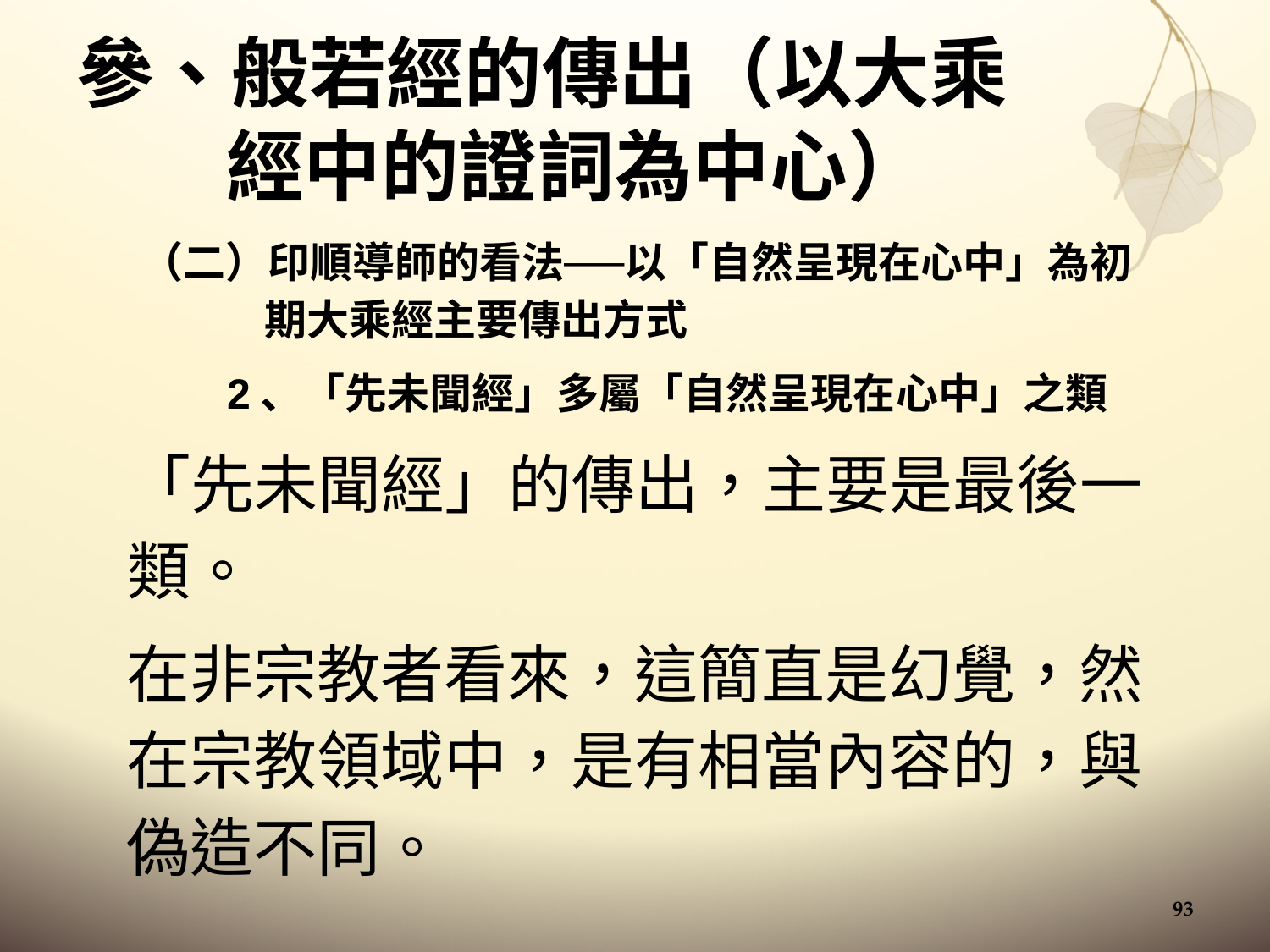

# 參、般若經的傳出（以大乘經中的證詞為中心）
（二）印順導師的看法──以「自然呈現在心中」為初期大乘經主要傳出方式
2、「先未聞經」多屬「自然呈現在心中」之類
「先未聞經」的傳出，主要是最後一類。
在非宗教者看來，這簡直是幻覺，然在宗教領域中，是有相當內容的，與偽造不同。

93